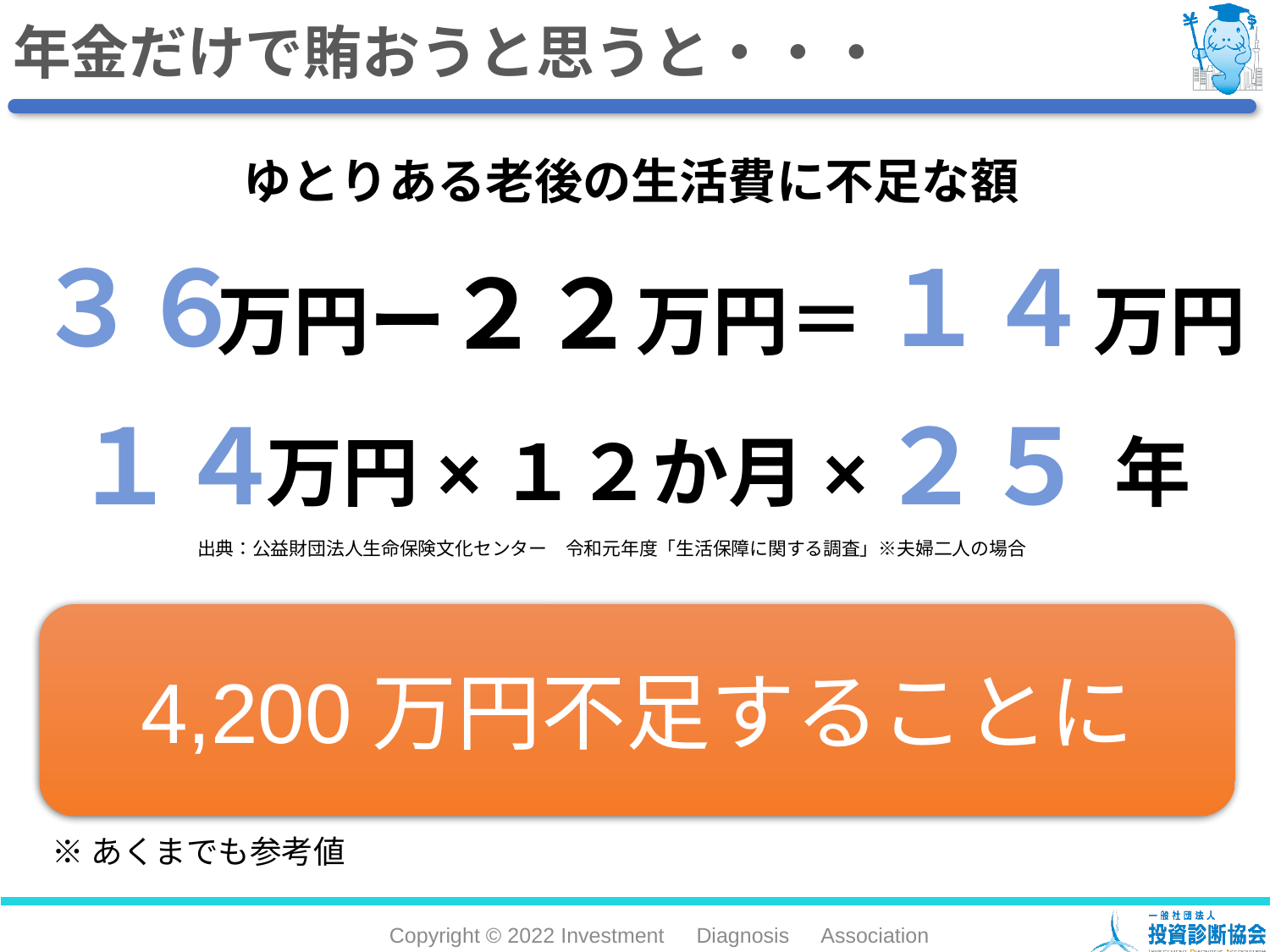

年金だけで賄おうと思うと・・・

ゆとりある老後の生活費に不足な額

３６
１４
万円ー２２万円＝　　　万円
１４
２５
万円×１２か月×　　　年
出典：公益財団法人生命保険文化センター　令和元年度「生活保障に関する調査」※夫婦二人の場合
4,200万円不足することに
※あくまでも参考値